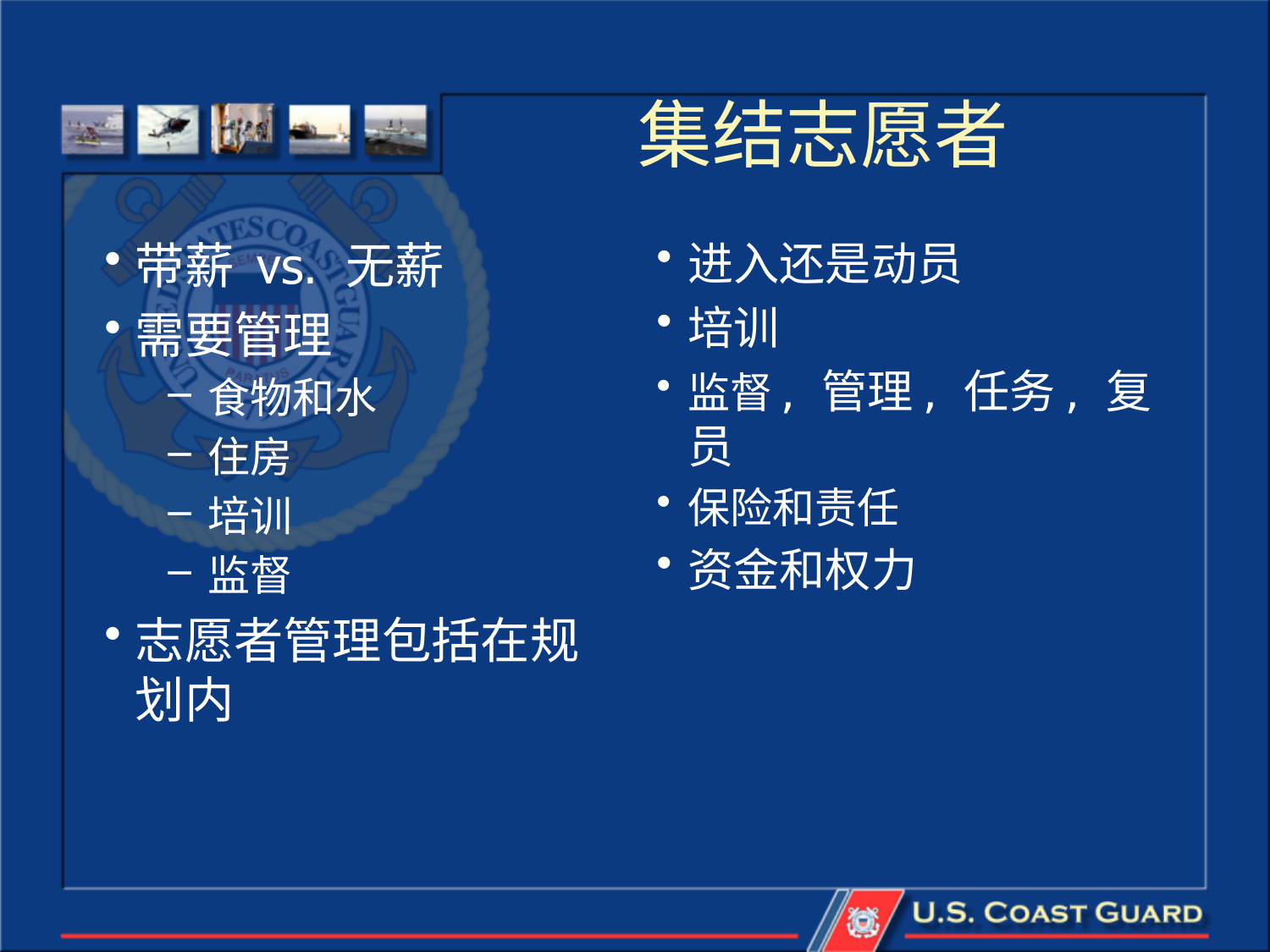

# 集结志愿者
带薪 vs. 无薪
需要管理
食物和水
住房
培训
监督
志愿者管理包括在规划内
进入还是动员
培训
监督, 管理, 任务, 复员
保险和责任
资金和权力